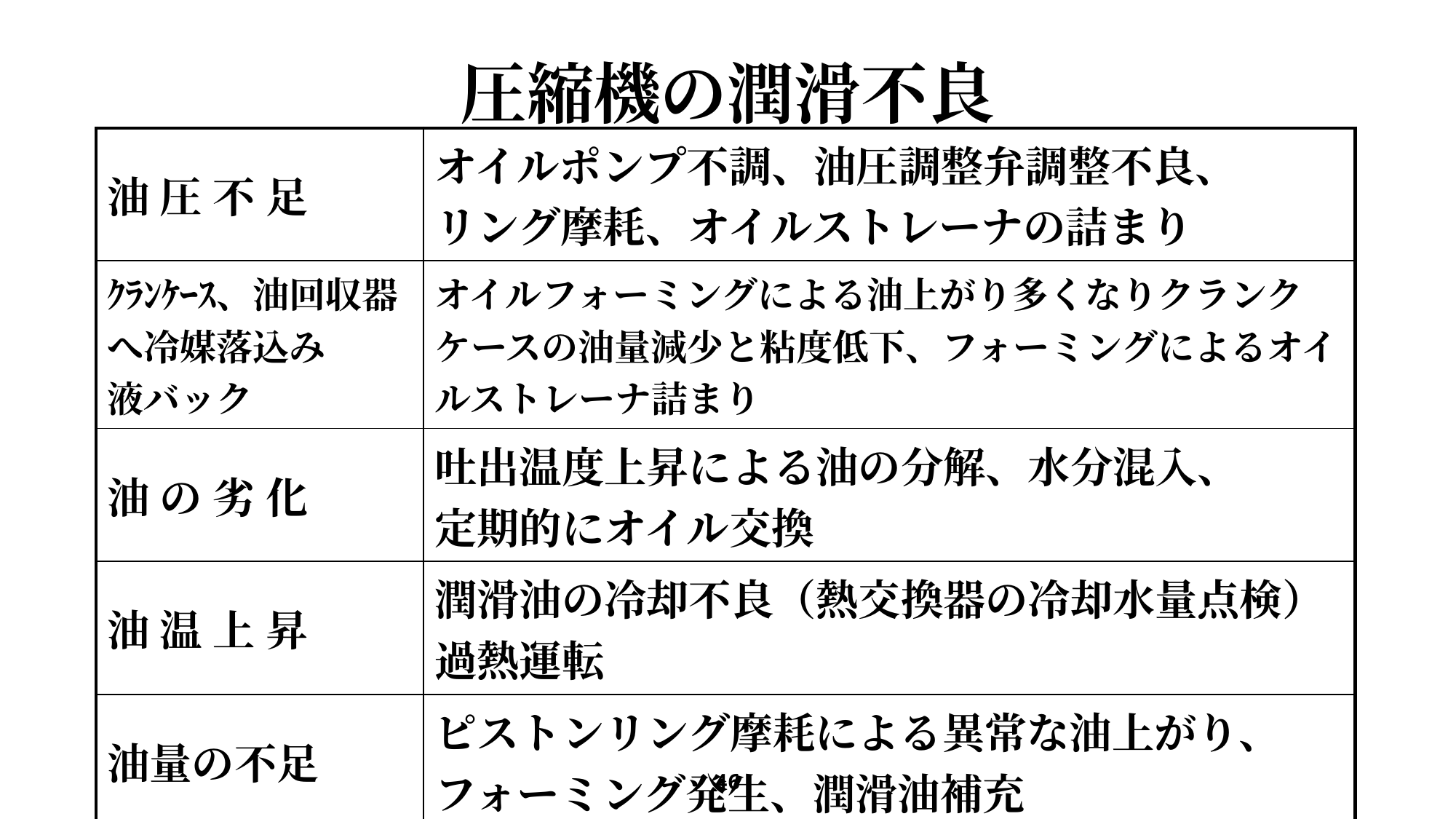

# 圧縮機の潤滑不良
| 油 圧 不 足 | オイルポンプ不調、油圧調整弁調整不良、 リング摩耗、オイルストレーナの詰まり |
| --- | --- |
| ｸﾗﾝｹｰｽ、油回収器 へ冷媒落込み 液バック | オイルフォーミングによる油上がり多くなりクランクケースの油量減少と粘度低下、フォーミングによるオイルストレーナ詰まり |
| 油 の 劣 化 | 吐出温度上昇による油の分解、水分混入、 定期的にオイル交換 |
| 油 温 上 昇 | 潤滑油の冷却不良（熱交換器の冷却水量点検） 過熱運転 |
| 油量の不足 | ピストンリング摩耗による異常な油上がり、 フォーミング発生、潤滑油補充 |
46